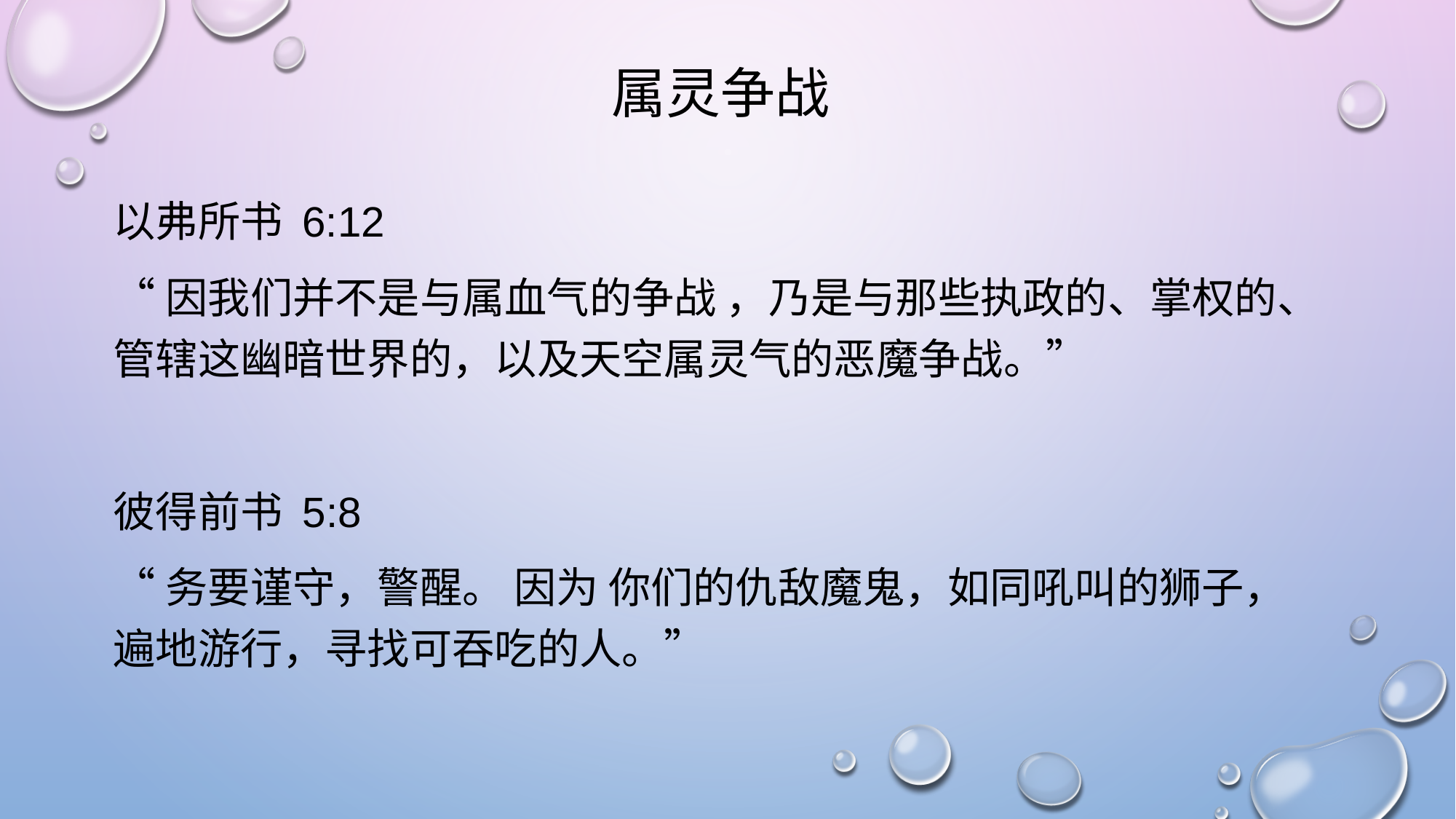

# 属灵争战
以弗所书 6:12
“因我们并不是与属血气的争战 ，乃是与那些执政的、掌权的、管辖这幽暗世界的，以及天空属灵气的恶魔争战。”

彼得前书 5:8
“务要谨守，警醒。 因为 你们的仇敌魔鬼，如同吼叫的狮子，遍地游行，寻找可吞吃的人。”